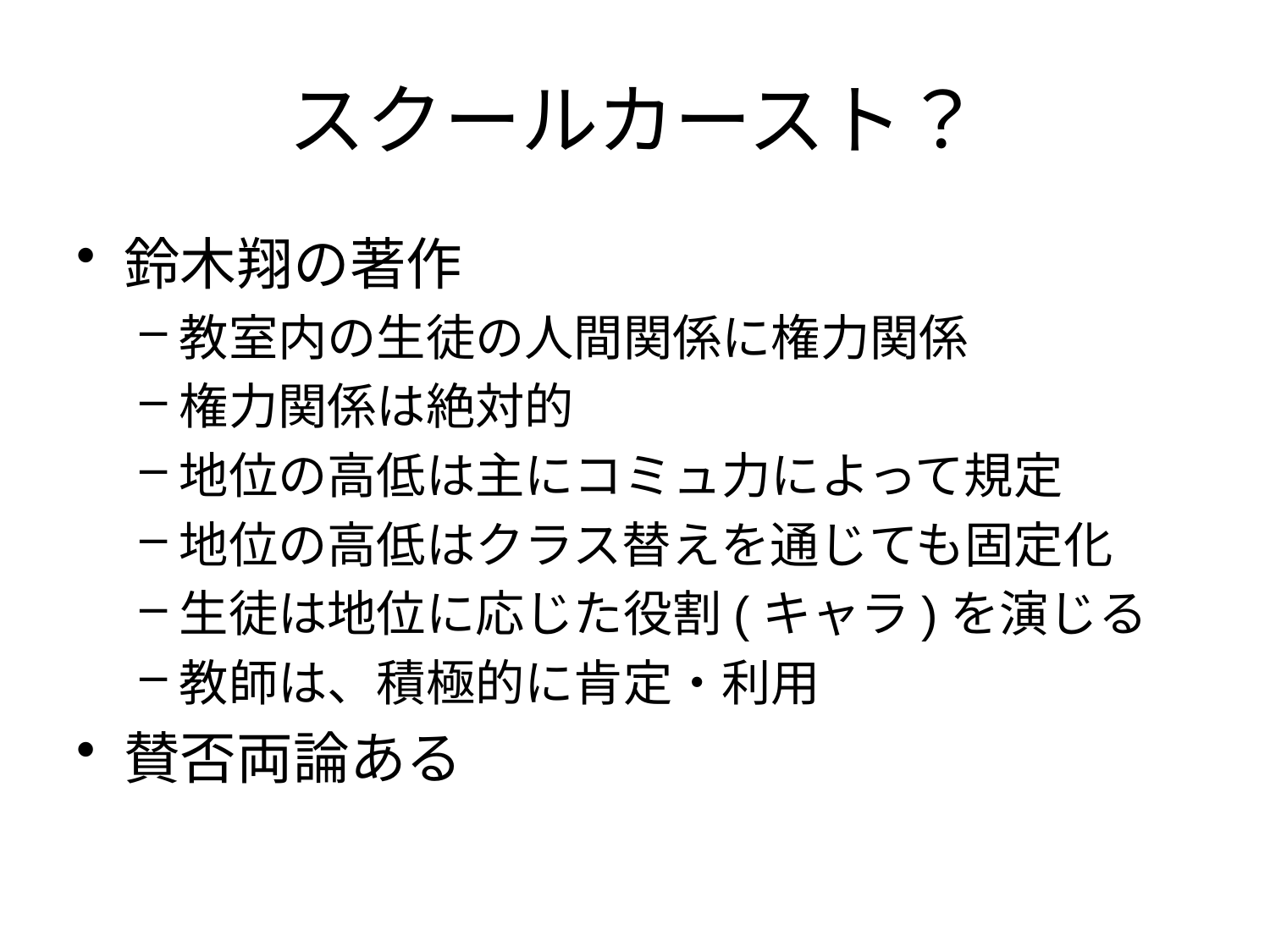

# スクールカースト？
鈴木翔の著作
教室内の生徒の人間関係に権力関係
権力関係は絶対的
地位の高低は主にコミュ力によって規定
地位の高低はクラス替えを通じても固定化
生徒は地位に応じた役割(キャラ)を演じる
教師は、積極的に肯定・利用
賛否両論ある